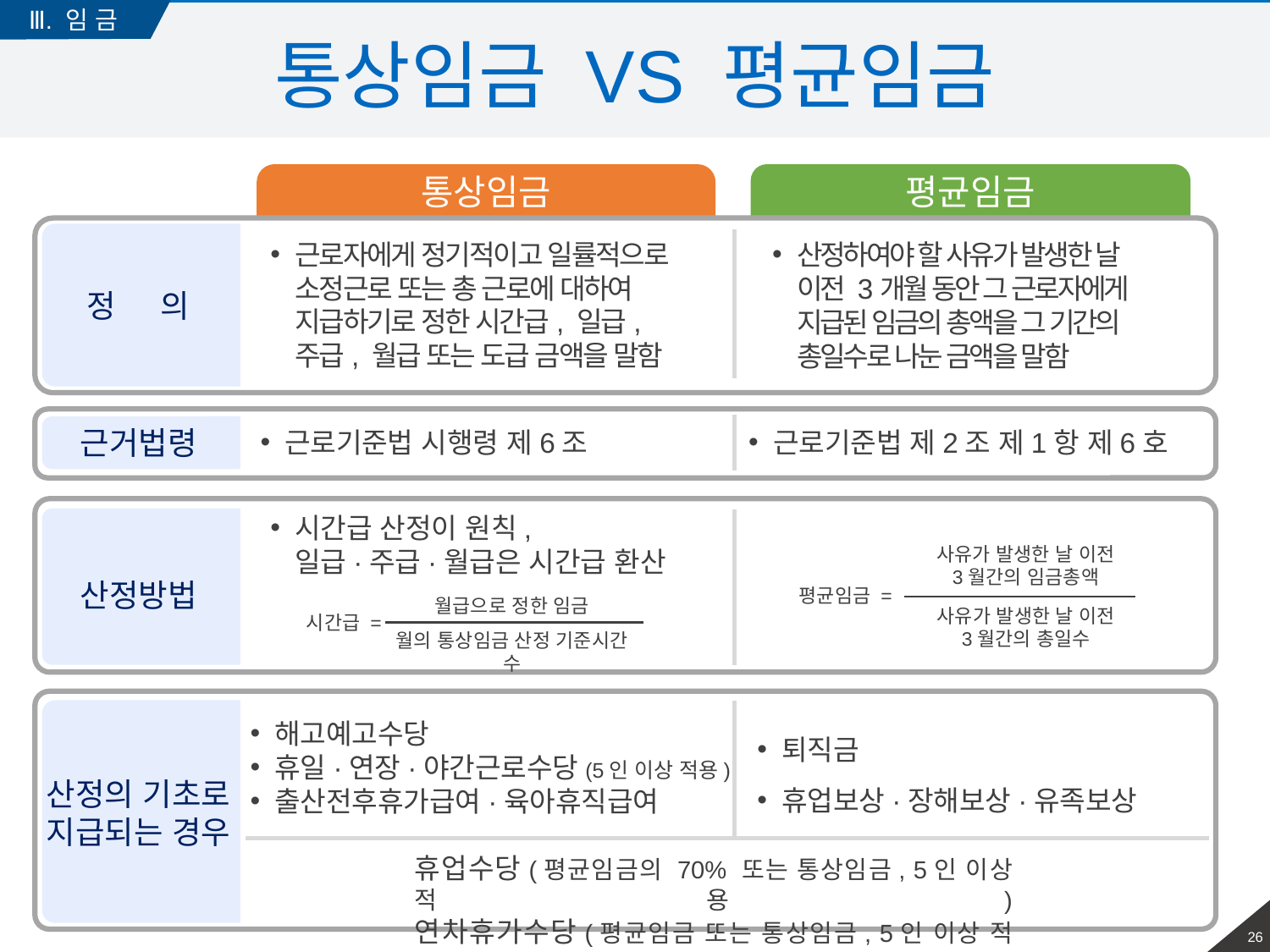

Ⅲ. 임 금

# 통상임금 VS 평균임금
통상임금
평균임금

근로자에게 정기적이고 일률적으로 소정근로 또는 총 근로에 대하여
지급하기로 정한 시간급, 일급,
주급, 월급 또는 도급 금액을 말함
산정하여야 할 사유가 발생한 날 이전 3개월 동안 그 근로자에게
지급된 임금의 총액을 그 기간의 총일수로 나눈 금액을 말함
정     의

근거법령
근로기준법 시행령 제6조
근로기준법 제2조 제1항 제6호

시간급 산정이 원칙,
일급·주급·월급은 시간급 환산
사유가 발생한 날 이전
3월간의 임금총액
산정방법
평균임금 =
월급으로 정한 임금
사유가 발생한 날 이전
3월간의 총일수
시간급 =
월의 통상임금 산정 기준시간 수

퇴직금
휴업보상·장해보상·유족보상
해고예고수당
휴일·연장·야간근로수당(5인 이상 적용)
출산전후휴가급여·육아휴직급여

산정의 기초로
지급되는 경우
휴업수당(평균임금의 70% 또는 통상임금, 5인 이상 적용)
연차휴가수당(평균임금 또는 통상임금, 5인 이상 적용)

26